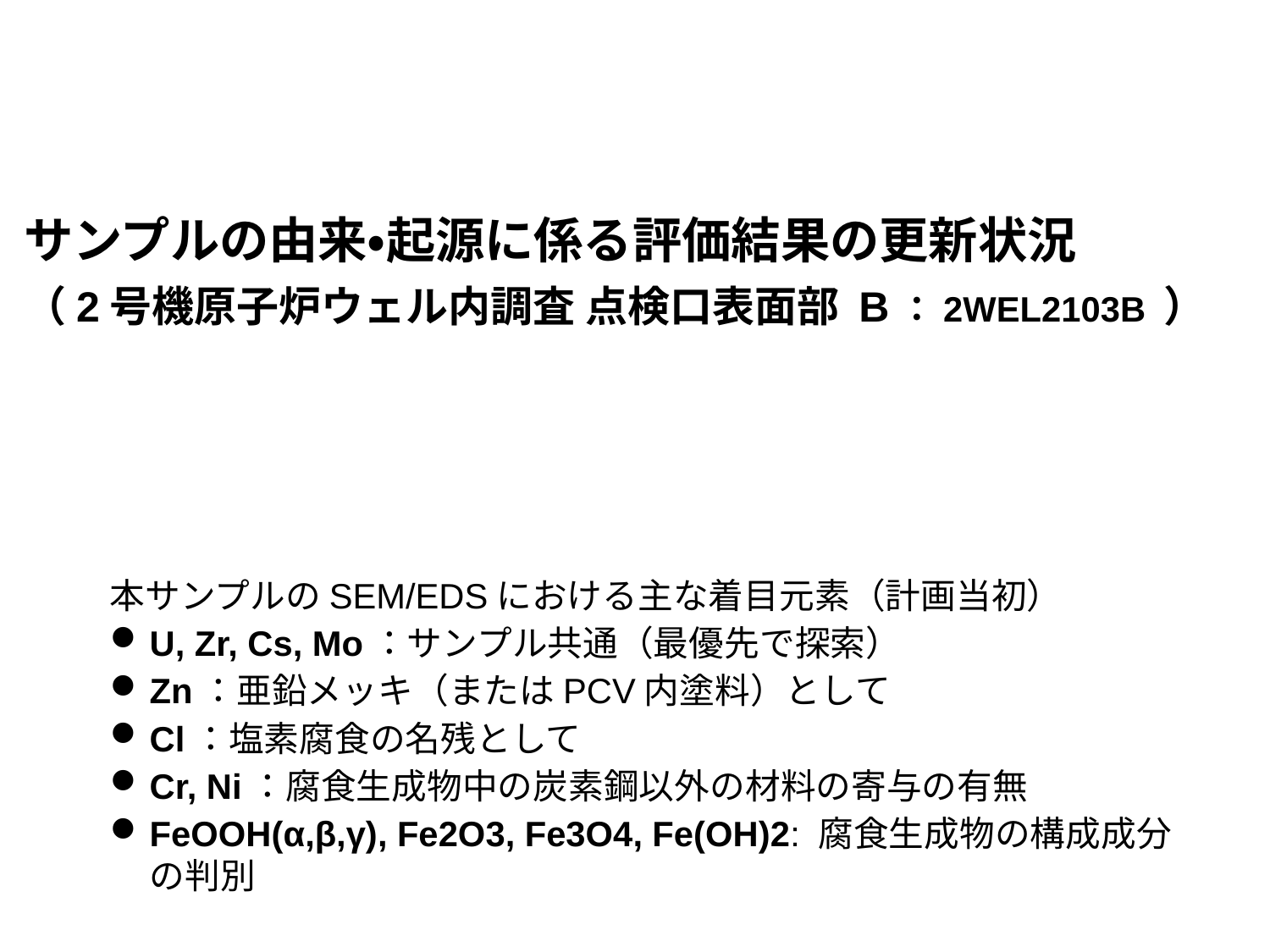

サンプルの由来・起源に係る評価結果の更新状況
（2号機原子炉ウェル内調査 点検口表面部 B：2WEL2103B ）
本サンプルのSEM/EDSにおける主な着目元素（計画当初）
U, Zr, Cs, Mo：サンプル共通（最優先で探索）
Zn：亜鉛メッキ（またはPCV内塗料）として
Cl：塩素腐食の名残として
Cr, Ni：腐食生成物中の炭素鋼以外の材料の寄与の有無
FeOOH(α,β,γ), Fe2O3, Fe3O4, Fe(OH)2: 腐食生成物の構成成分の判別